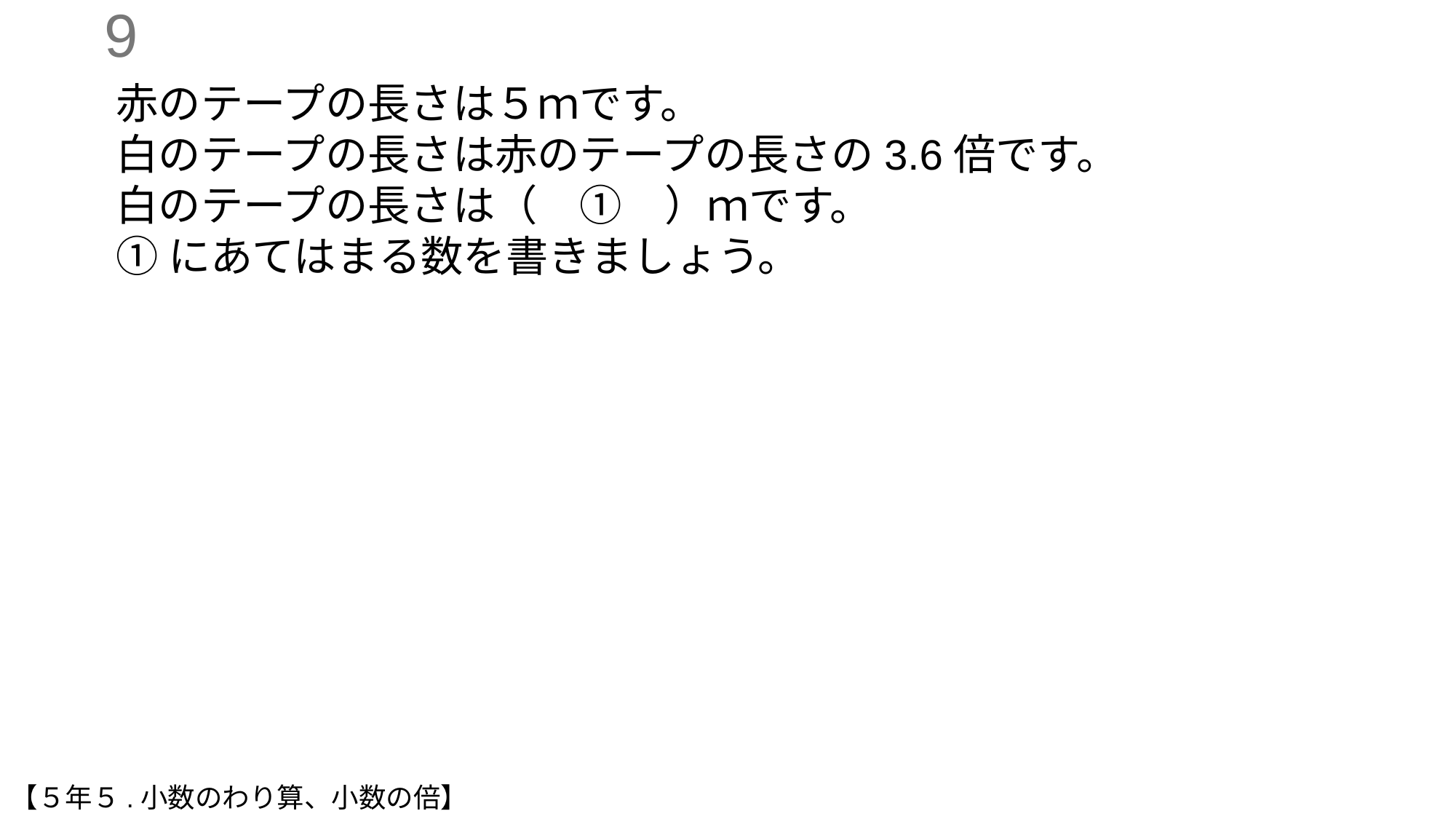

9
赤のテープの長さは５ｍです。
白のテープの長さは赤のテープの長さの3.6倍です。
白のテープの長さは（　①　）ｍです。
①にあてはまる数を書きましょう。
【５年５.小数のわり算、小数の倍】